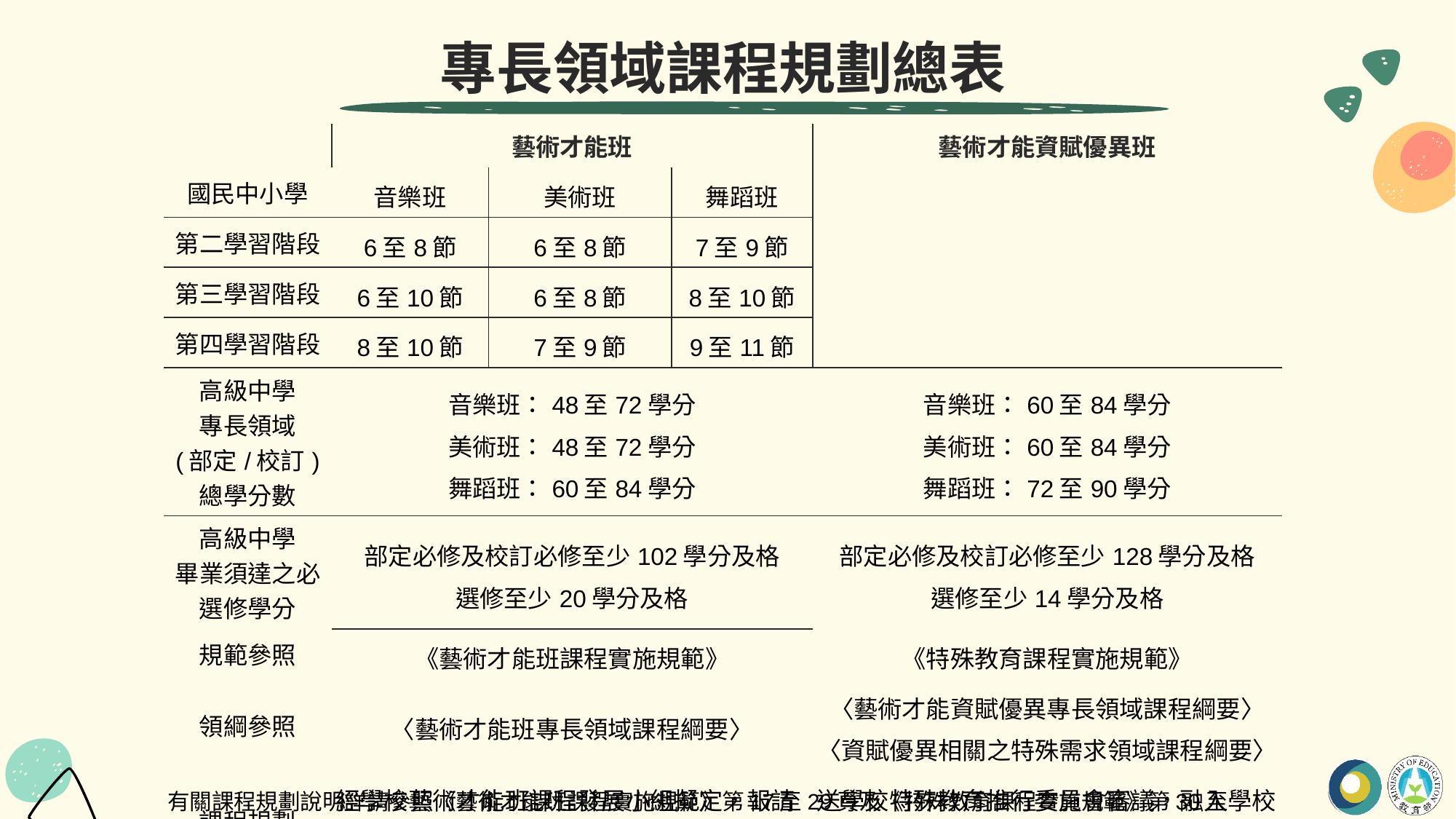

專長領域課程規劃總表
|  | 藝術才能班 |  |  | 藝術才能資賦優異班 |
| --- | --- | --- | --- | --- |
| 國民中小學 | 音樂班 | 美術班 | 舞蹈班 |  |
| 第二學習階段 | 6至8節 | 6至8節 | 7至9節 |  |
| 第三學習階段 | 6至10節 | 6至8節 | 8至10節 |  |
| 第四學習階段 | 8至10節 | 7至9節 | 9至11節 |  |
| 高級中學 專長領域 (部定/校訂) 總學分數 | 音樂班：48至72學分 美術班：48至72學分 舞蹈班：60至84學分 |  |  | 音樂班：60至84學分 美術班：60至84學分 舞蹈班：72至90學分 |
| 高級中學 畢業須達之必選修學分 | 部定必修及校訂必修至少102學分及格 選修至少20學分及格 |  |  | 部定必修及校訂必修至少128學分及格 選修至少14學分及格 |
| 規範參照 | 《藝術才能班課程實施規範》 |  |  | 《特殊教育課程實施規範》 |
| 領綱參照 | 〈藝術才能班專長領域課程綱要〉 |  |  | 〈藝術才能資賦優異專長領域課程綱要〉 〈資賦優異相關之特殊需求領域課程綱要〉 |
| 課程規劃 行政程序 | 經學校藝術才能班課程發展小組擬定，報請學校課程發展委員會通過（另依現行規定陳報各該主管機關）。 |  |  | 送學校特殊教育推行委員會審議，融入學校課程計畫後，送學校課程發展委員會通過並陳報各該主管機關備查。 |
有關課程規劃說明詳請參照《藝術才能班課程實施規範》第17至29頁及《特殊教育課程實施規範》第30至48頁。